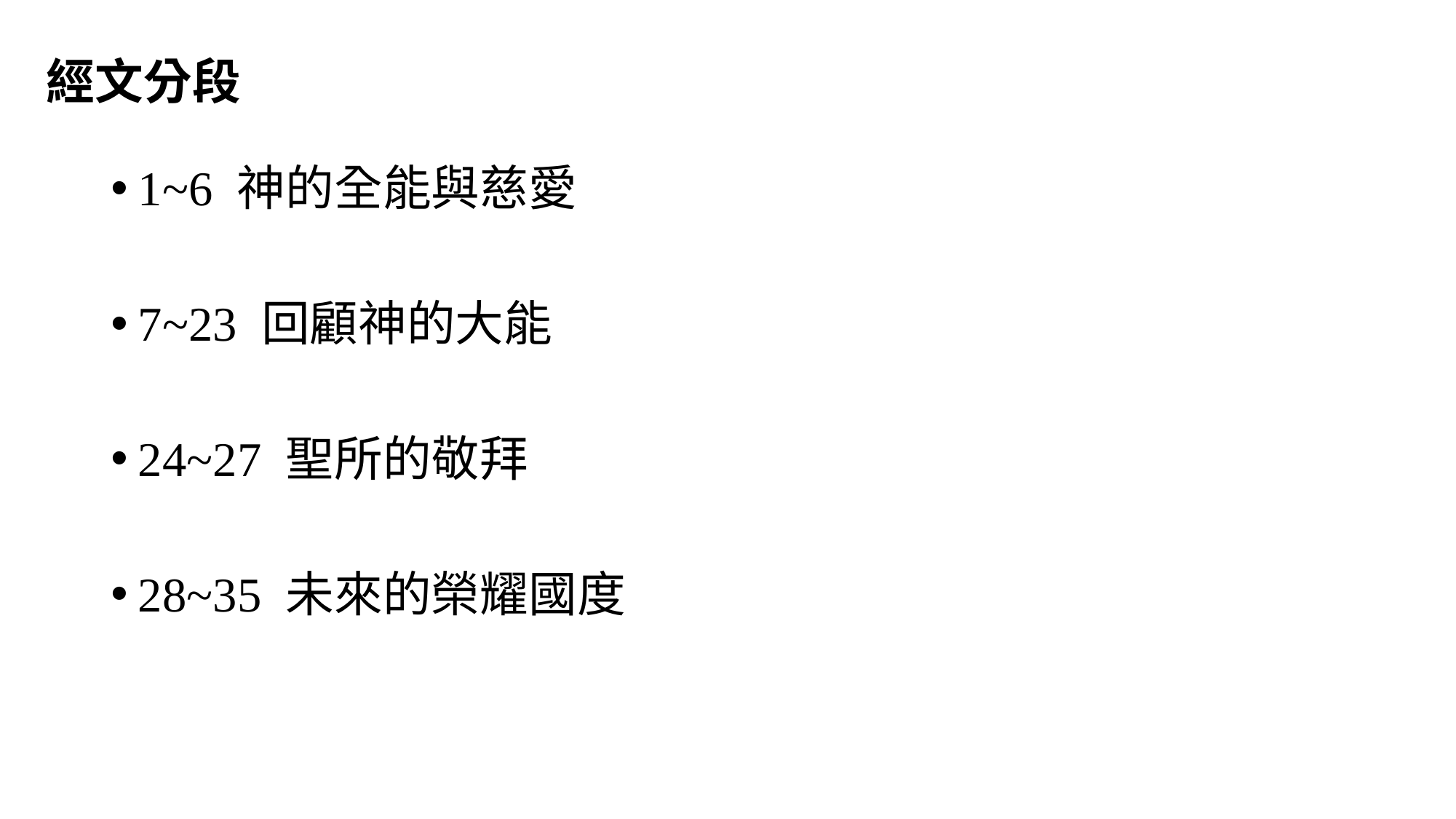

經文分段

1~6 神的全能與慈愛

7~23 回顧神的大能

24~27 聖所的敬拜

28~35 未來的榮耀國度